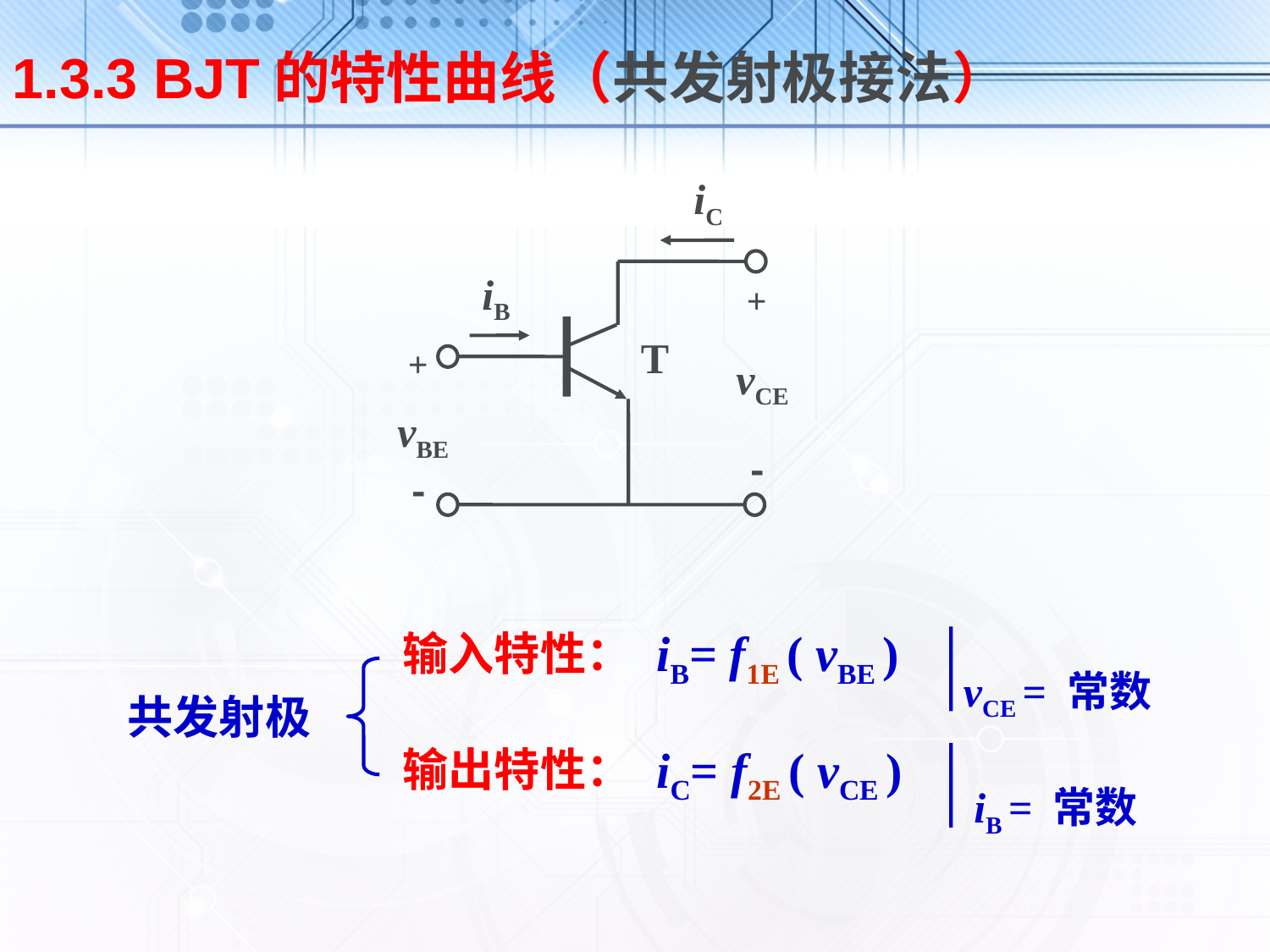

1.3.3 BJT的特性曲线（共发射极接法）

iC

iB

+

-
T

+

-

vCE

vBE

iB= f1E ( vBE )

vCE = 常数
输入特性：

共发射极
iC= f2E ( vCE )

iB = 常数
输出特性：